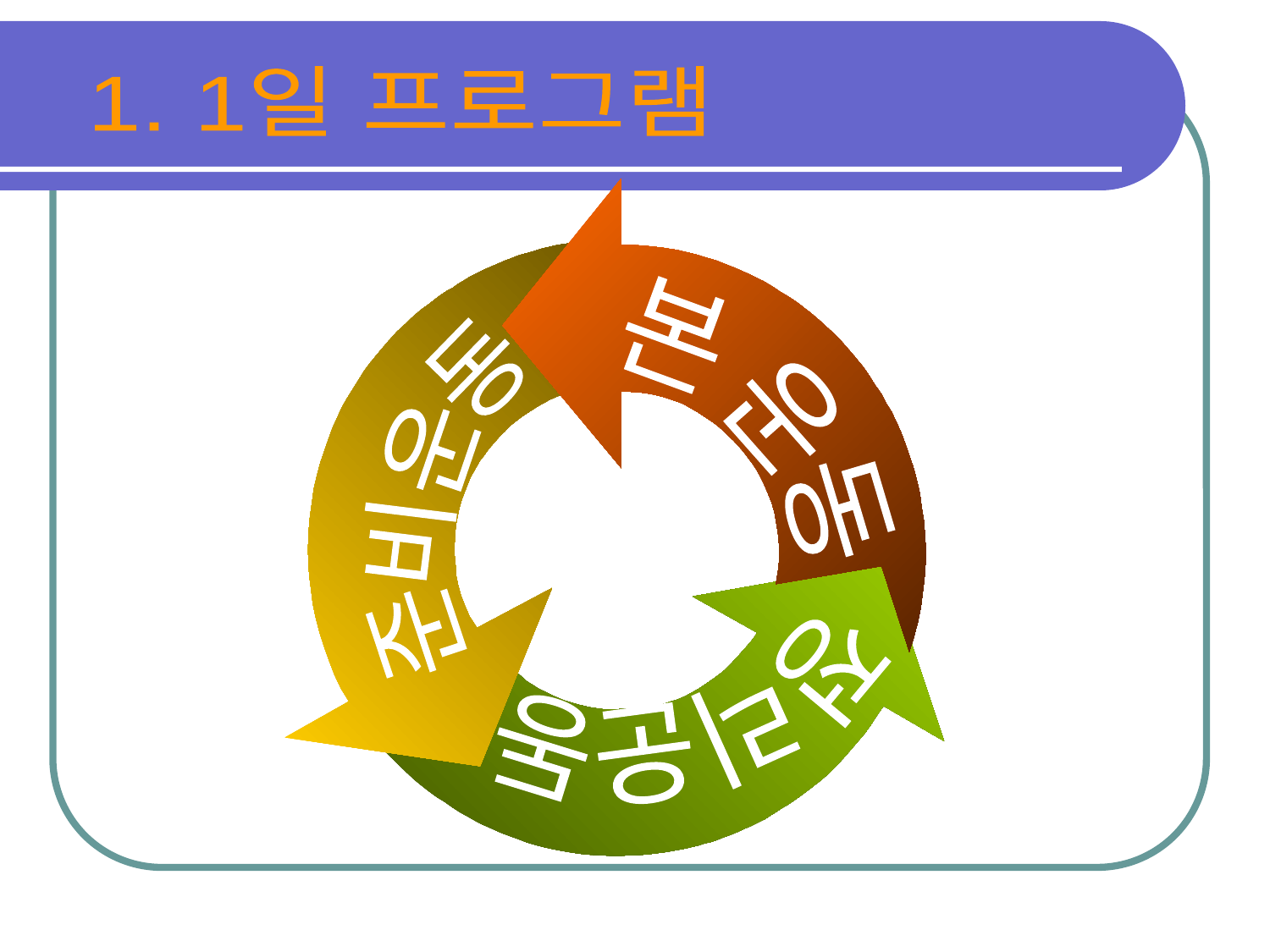

1. 1일 프로그램

본 운동
준비운동
정리운동